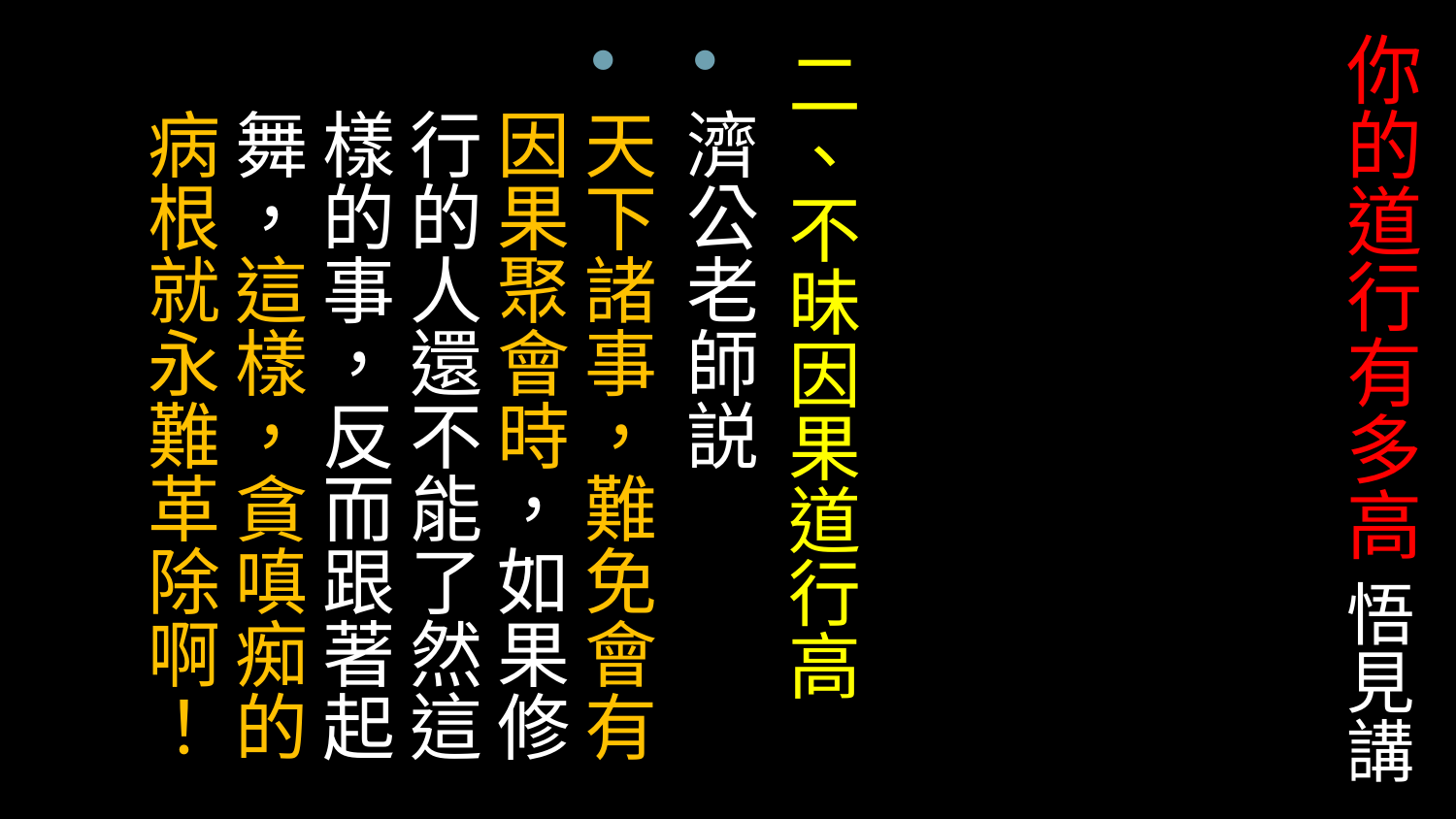

# 你的道行有多高 悟見講
二、不昧因果道行高
濟公老師説
天下諸事，難免會有因果聚會時，如果修行的人還不能了然這樣的事，反而跟著起舞，這樣，貪嗔痴的病根就永難革除啊！